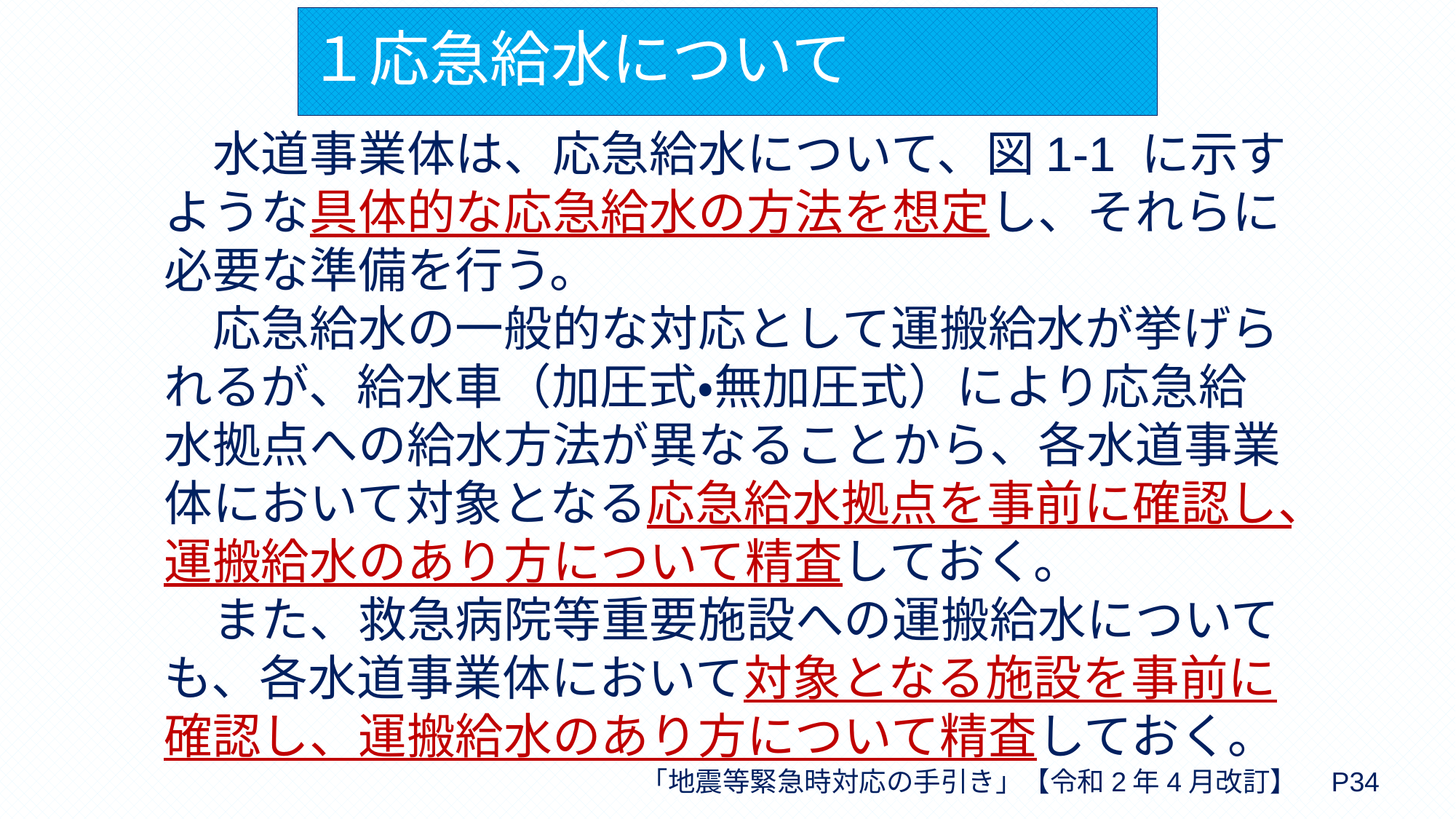

１応急給水について
　水道事業体は、応急給水について、図1-1 に示すような具体的な応急給水の方法を想定し、それらに必要な準備を行う。
　応急給水の一般的な対応として運搬給水が挙げられるが、給水車（加圧式・無加圧式）により応急給水拠点への給水方法が異なることから、各水道事業体において対象となる応急給水拠点を事前に確認し、運搬給水のあり方について精査しておく。
　また、救急病院等重要施設への運搬給水についても、各水道事業体において対象となる施設を事前に確認し、運搬給水のあり方について精査しておく。
JWWA
26
「地震等緊急時対応の手引き」【令和2年4月改訂】　P34